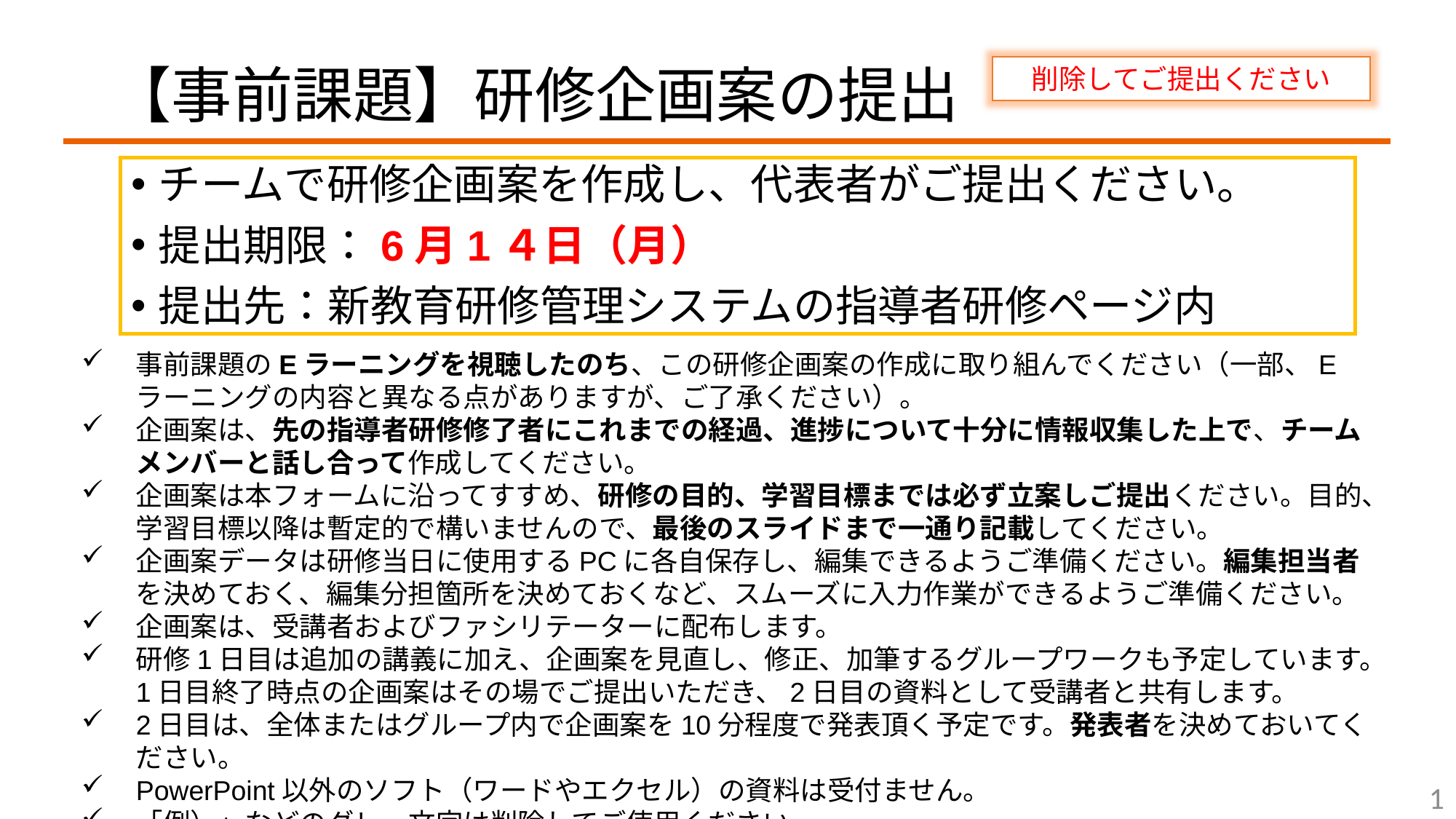

# 【事前課題】研修企画案の提出
削除してご提出ください
チームで研修企画案を作成し、代表者がご提出ください。
提出期限：6月1４日（月）
提出先：新教育研修管理システムの指導者研修ページ内
事前課題のEラーニングを視聴したのち、この研修企画案の作成に取り組んでください（一部、Eラーニングの内容と異なる点がありますが、ご了承ください）。
企画案は、先の指導者研修修了者にこれまでの経過、進捗について十分に情報収集した上で、チームメンバーと話し合って作成してください。
企画案は本フォームに沿ってすすめ、研修の目的、学習目標までは必ず立案しご提出ください。目的、学習目標以降は暫定的で構いませんので、最後のスライドまで一通り記載してください。
企画案データは研修当日に使用するPCに各自保存し、編集できるようご準備ください。編集担当者を決めておく、編集分担箇所を決めておくなど、スムーズに入力作業ができるようご準備ください。
企画案は、受講者およびファシリテーターに配布します。
研修1日目は追加の講義に加え、企画案を見直し、修正、加筆するグループワークも予定しています。1日目終了時点の企画案はその場でご提出いただき、2日目の資料として受講者と共有します。
2日目は、全体またはグループ内で企画案を10分程度で発表頂く予定です。発表者を決めておいてください。
PowerPoint以外のソフト（ワードやエクセル）の資料は受付ません。
「例）」などのグレー文字は削除してご使用ください。
1